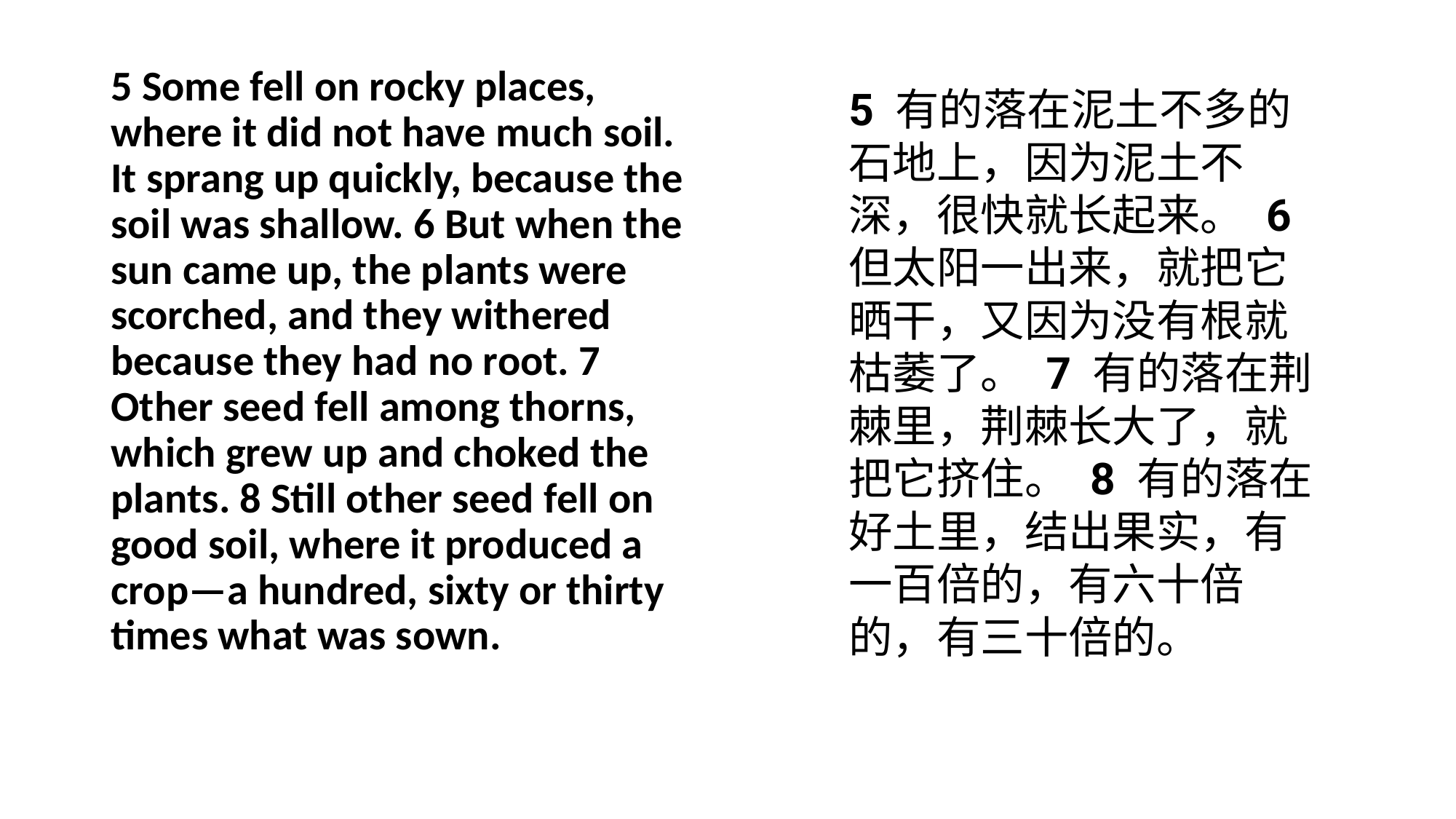

5 Some fell on rocky places, where it did not have much soil. It sprang up quickly, because the soil was shallow. 6 But when the sun came up, the plants were scorched, and they withered because they had no root. 7 Other seed fell among thorns, which grew up and choked the plants. 8 Still other seed fell on good soil, where it produced a crop—a hundred, sixty or thirty times what was sown.

5 有的落在泥土不多的石地上，因为泥土不深，很快就长起来。 6 但太阳一出来，就把它晒干，又因为没有根就枯萎了。 7 有的落在荆棘里，荆棘长大了，就把它挤住。 8 有的落在好土里，结出果实，有一百倍的，有六十倍的，有三十倍的。
#